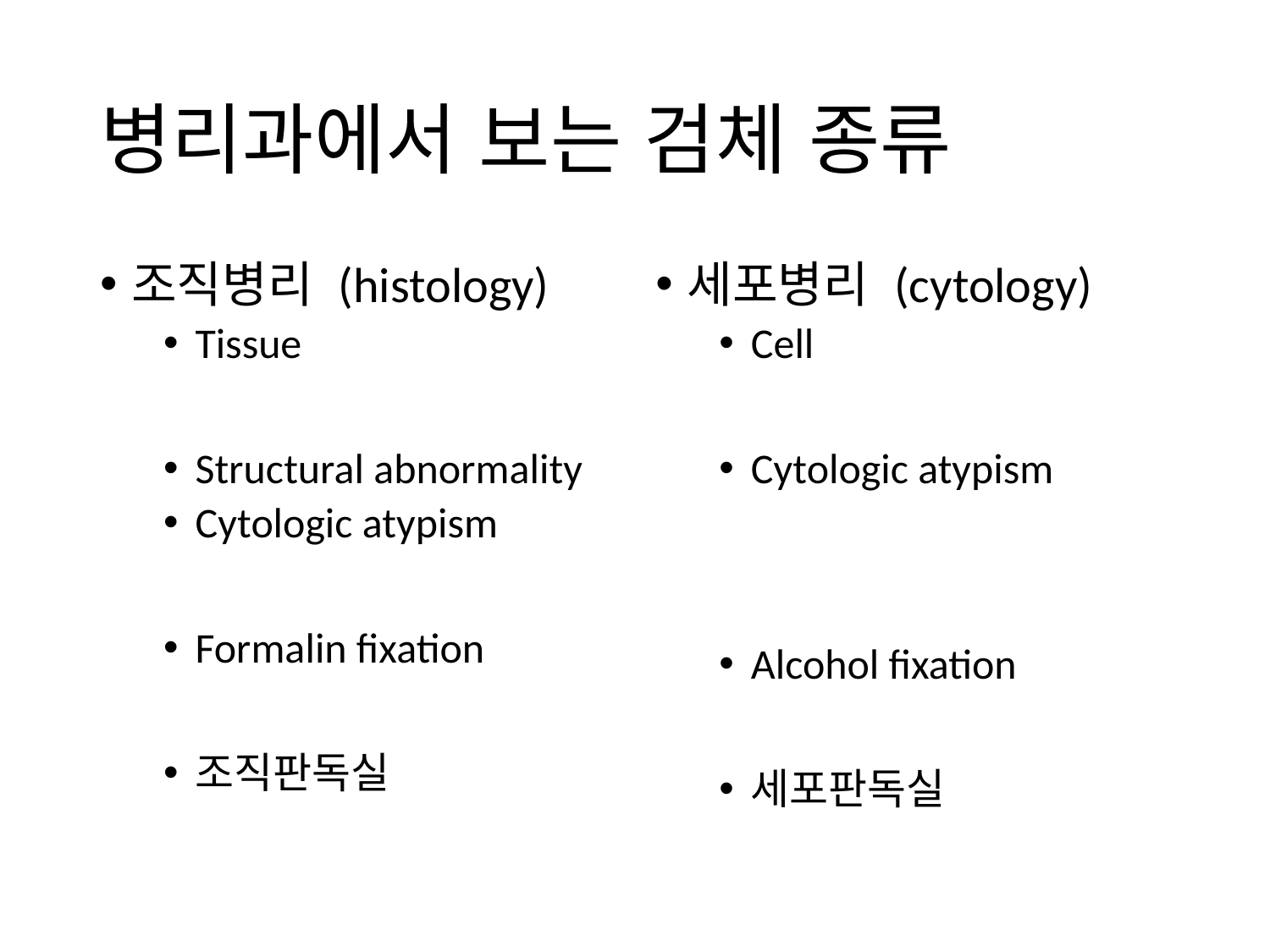

# 병리과에서 보는 검체 종류
조직병리 (histology)
Tissue

Structural abnormality
Cytologic atypism

Formalin fixation

조직판독실
세포병리 (cytology)
Cell

Cytologic atypism

Alcohol fixation

세포판독실